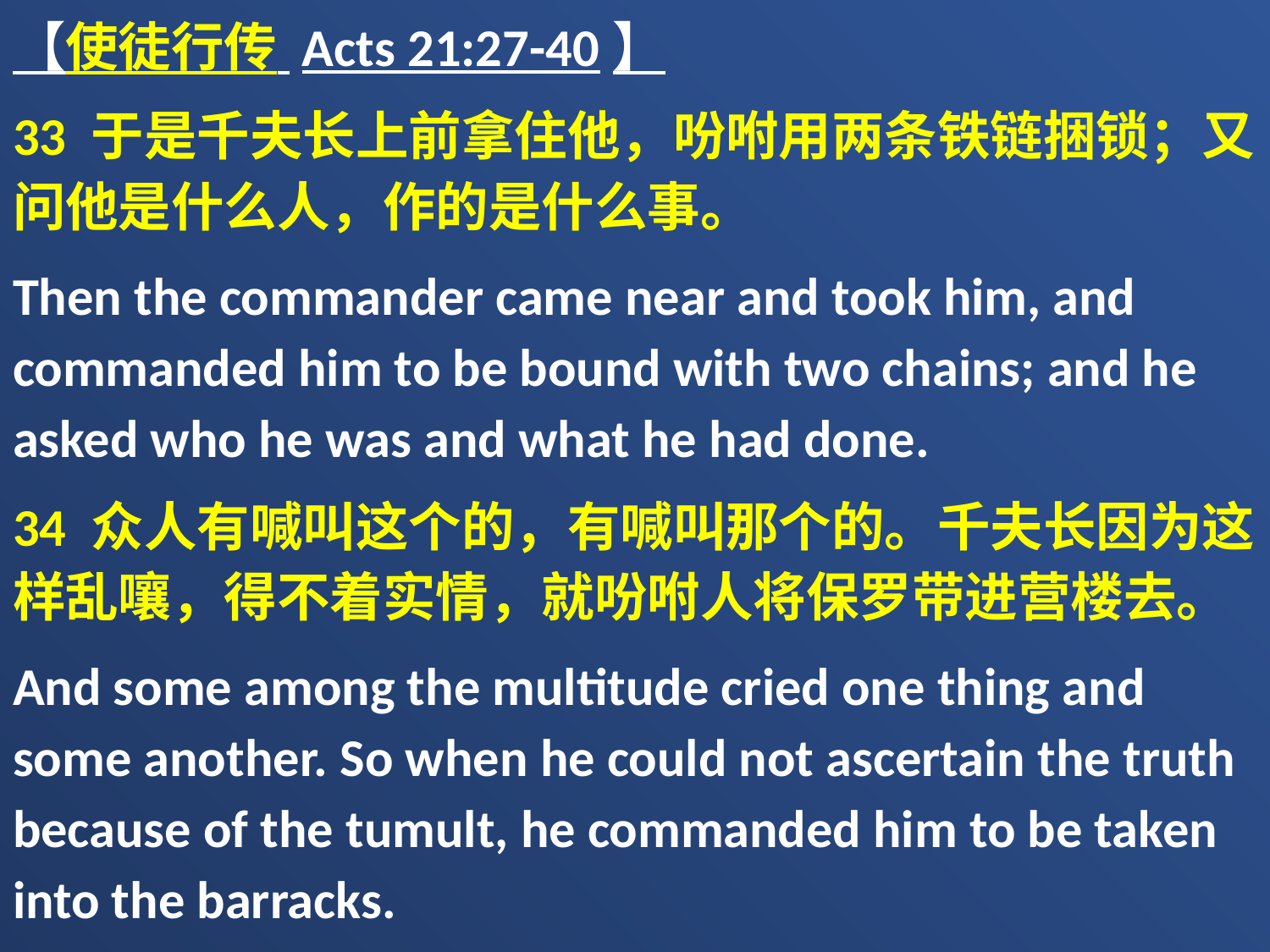

【使徒行传 Acts 21:27-40】
33 于是千夫长上前拿住他，吩咐用两条铁链捆锁；又问他是什么人，作的是什么事。
Then the commander came near and took him, and commanded him to be bound with two chains; and he asked who he was and what he had done.
34 众人有喊叫这个的，有喊叫那个的。千夫长因为这样乱嚷，得不着实情，就吩咐人将保罗带进营楼去。
And some among the multitude cried one thing and some another. So when he could not ascertain the truth because of the tumult, he commanded him to be taken into the barracks.